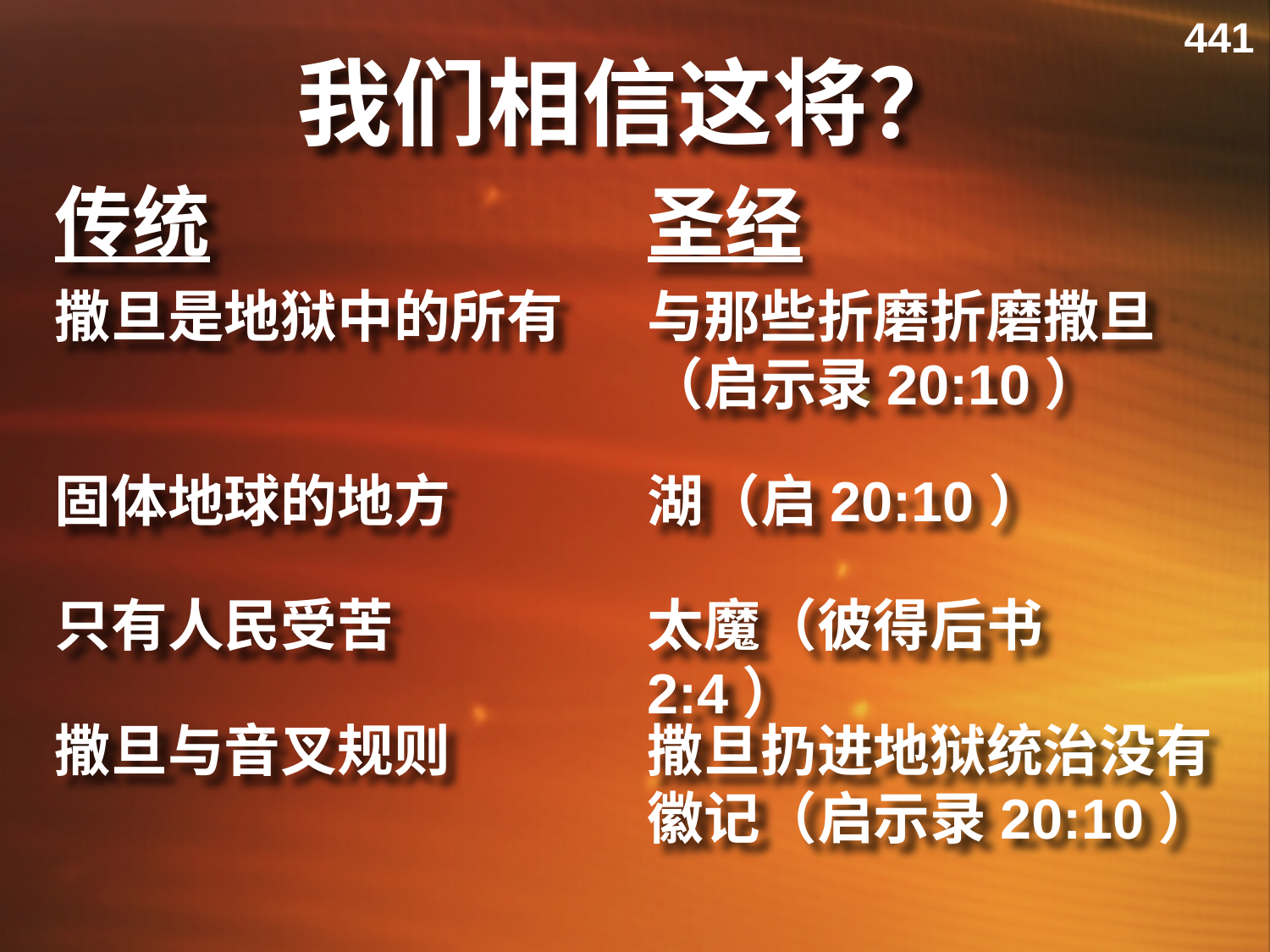

441
# 我们相信这将？
传统
圣经
撒旦是地狱中的所有
与那些折磨折磨撒旦
（启示录20:10）
固体地球的地方
湖（启20:10）
只有人民受苦
太魔（彼得后书2:4）
撒旦与音叉规则
撒旦扔进地狱统治没有徽记（启示录20:10）